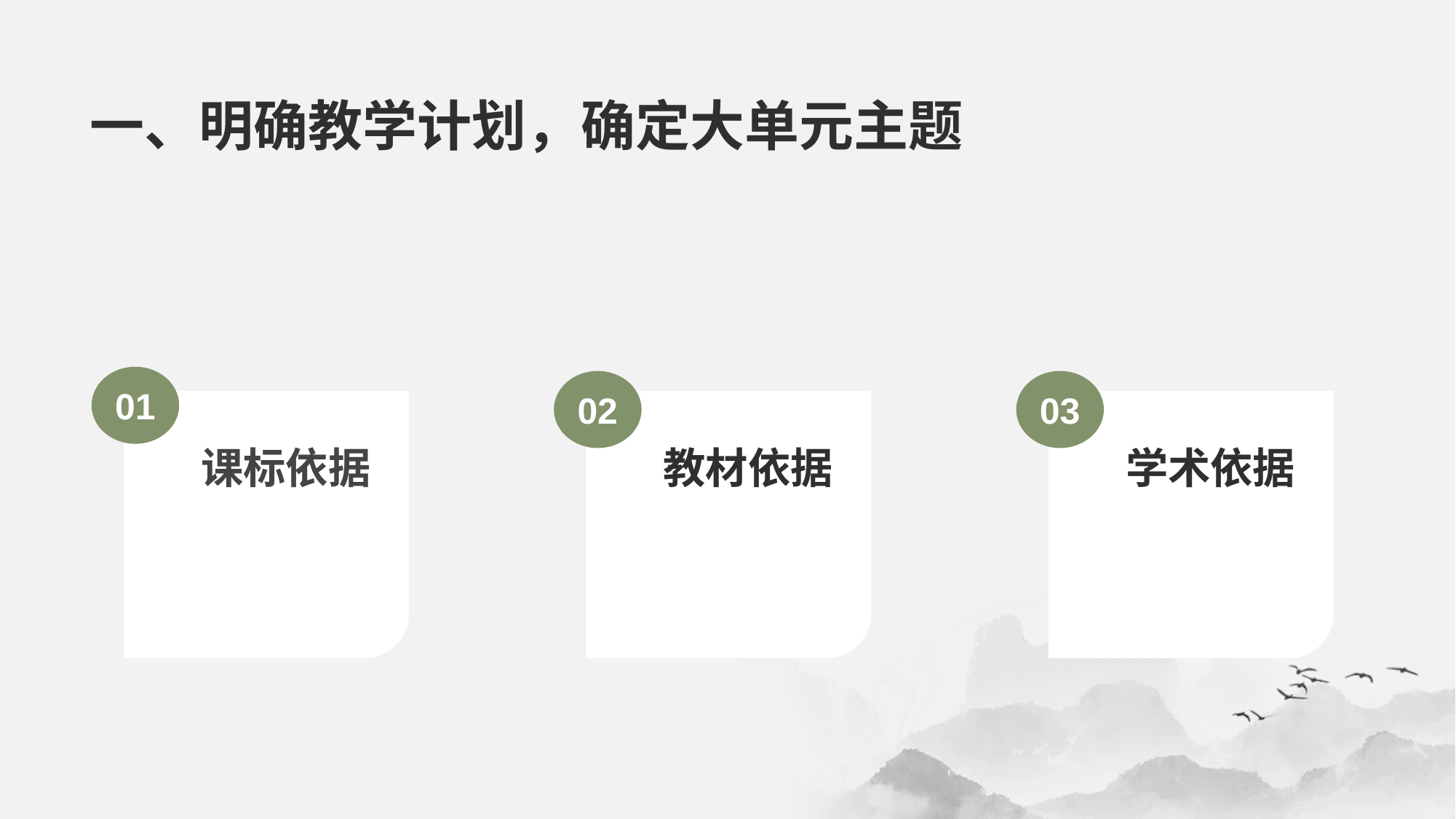

01

课标依据
02
03

学术依据

教材依据
# 一、明确教学计划，确定大单元主题